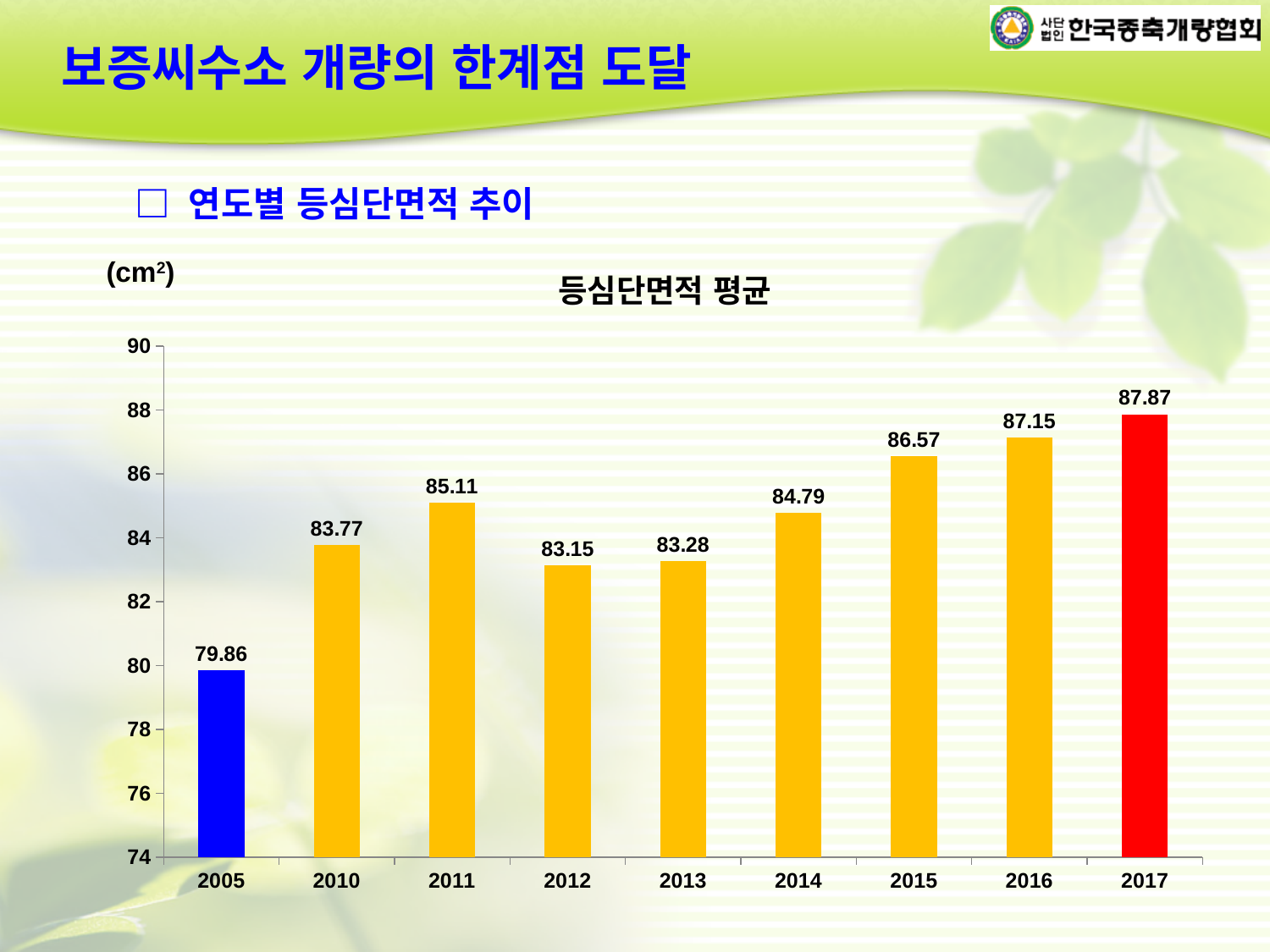

보증씨수소 개량의 한계점 도달
□ 연도별 등심단면적 추이
(cm2)

### Chart: 등심단면적 평균

| Category | 등심단면적평균 |
|---|---|
| 2005 | 79.86 |
| 2010 | 83.77 |
| 2011 | 85.11 |
| 2012 | 83.14999999999999 |
| 2013 | 83.28 |
| 2014 | 84.79 |
| 2015 | 86.57 |
| 2016 | 87.14999999999999 |
| 2017 | 87.86999999999999 |

### Chart

| Category |
|---|